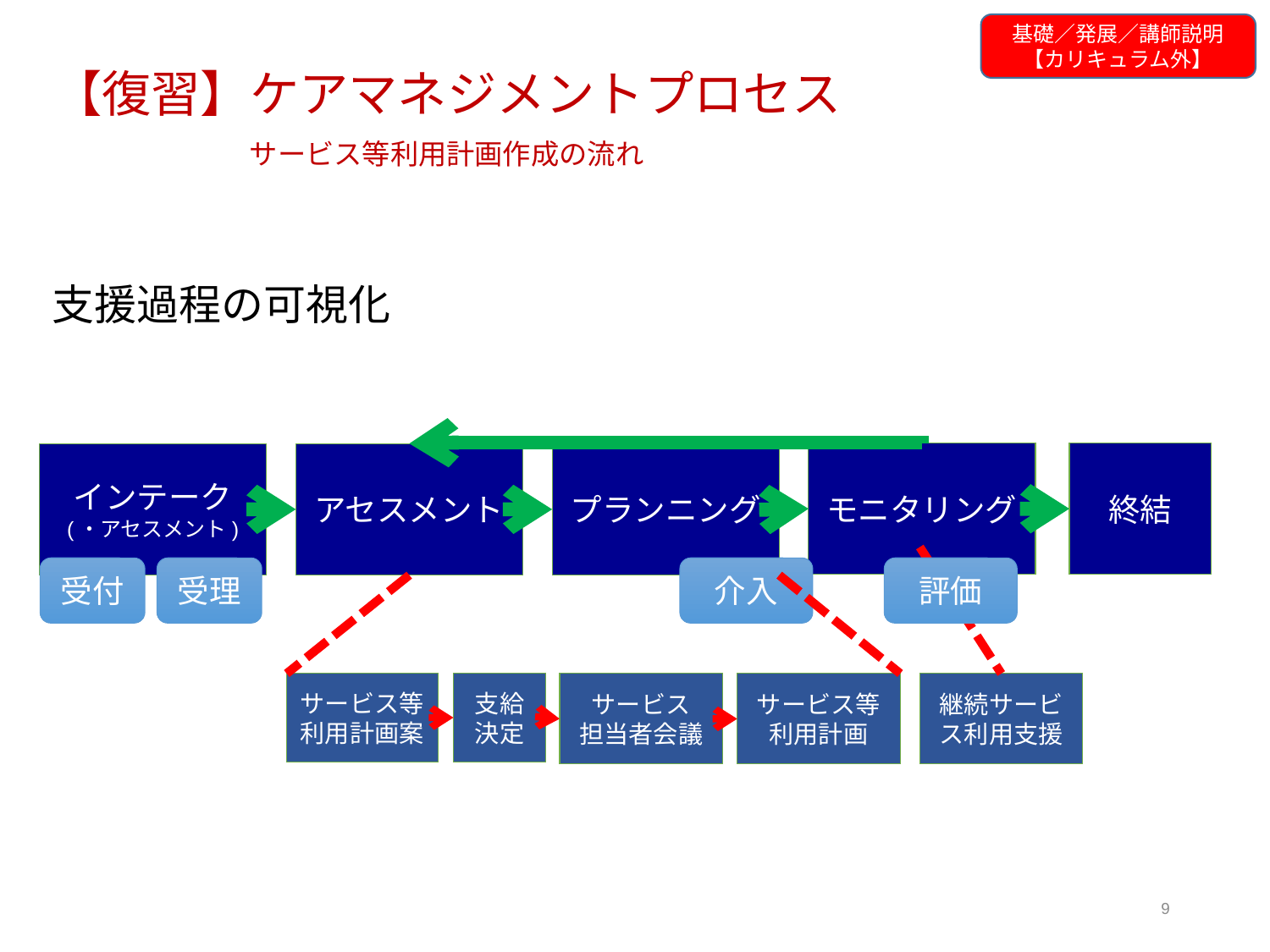

基礎／発展／講師説明
【カリキュラム外】
# 【復習】ケアマネジメントプロセス 　　　　サービス等利用計画作成の流れ
支援過程の可視化
モニタリング
終結
インテーク
(・アセスメント)
アセスメント
プランニング
受付
受理
介入
評価
サービス等
利用計画案
支給
決定
サービス
担当者会議
サービス等
利用計画
継続サービス利用支援
9